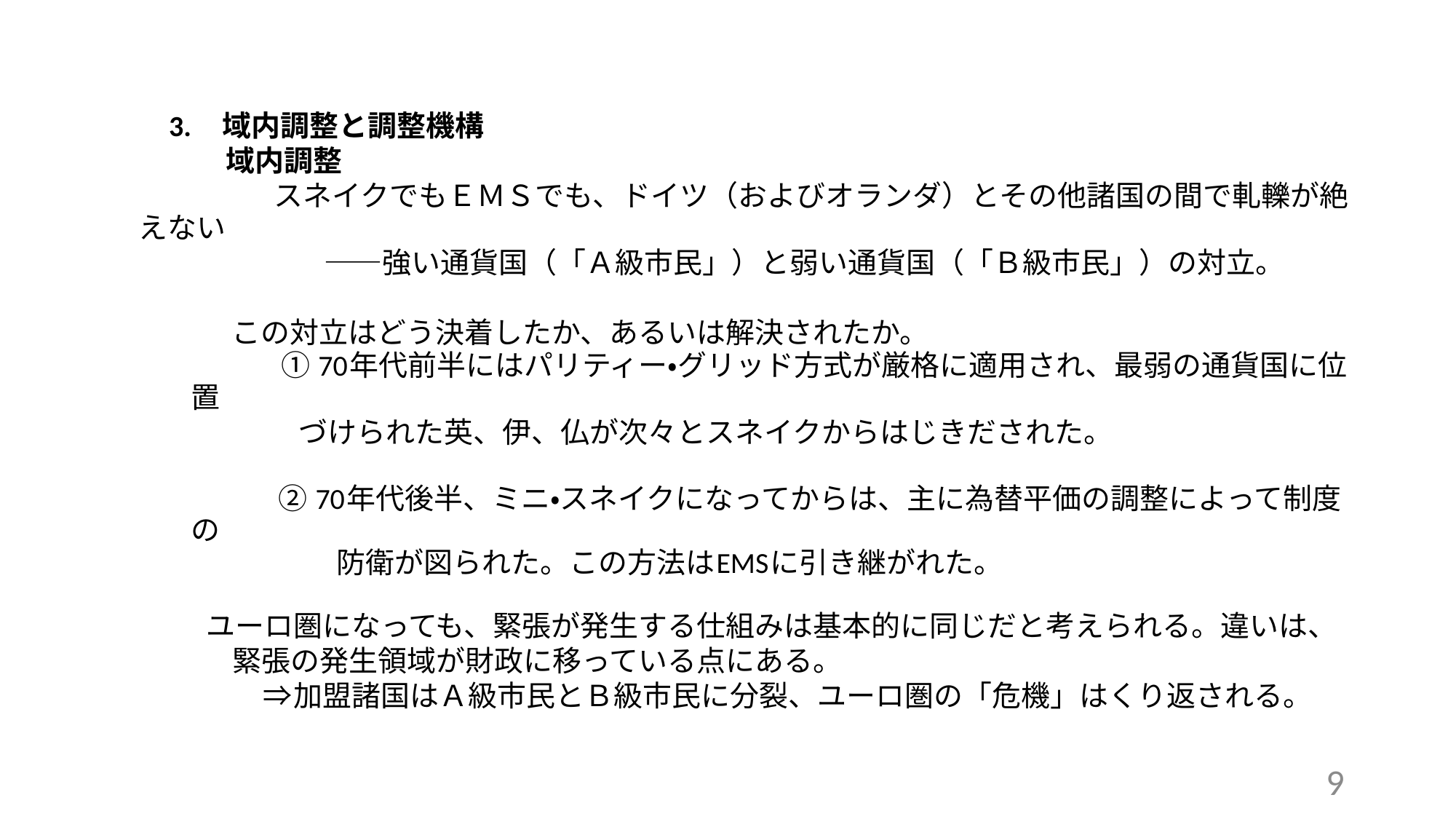

3.　域内調整と調整機構
　　　域内調整
　　　　　　スネイクでもＥＭＳでも、ドイツ（およびオランダ）とその他諸国の間で軋轢が絶えない
　　　 　　　　　――強い通貨国（「Ａ級市民」）と弱い通貨国（「Ｂ級市民」）の対立。

              この対立はどう決着したか、あるいは解決されたか。
　　　　① 70年代前半にはパリティー・グリッド方式が厳格に適用され、最弱の通貨国に位置
　                    づけられた英、伊、仏が次々とスネイクからはじきだされた。

　　　② 70年代後半、ミニ・スネイクになってからは、主に為替平価の調整によって制度の
　　　　　防衛が図られた。この方法はEMSに引き継がれた。

             ユーロ圏になっても、緊張が発生する仕組みは基本的に同じだと考えられる。違いは、
　　　 緊張の発生領域が財政に移っている点にある。
                   ⇒加盟諸国はＡ級市民とＢ級市民に分裂、ユーロ圏の「危機」はくり返される。

9